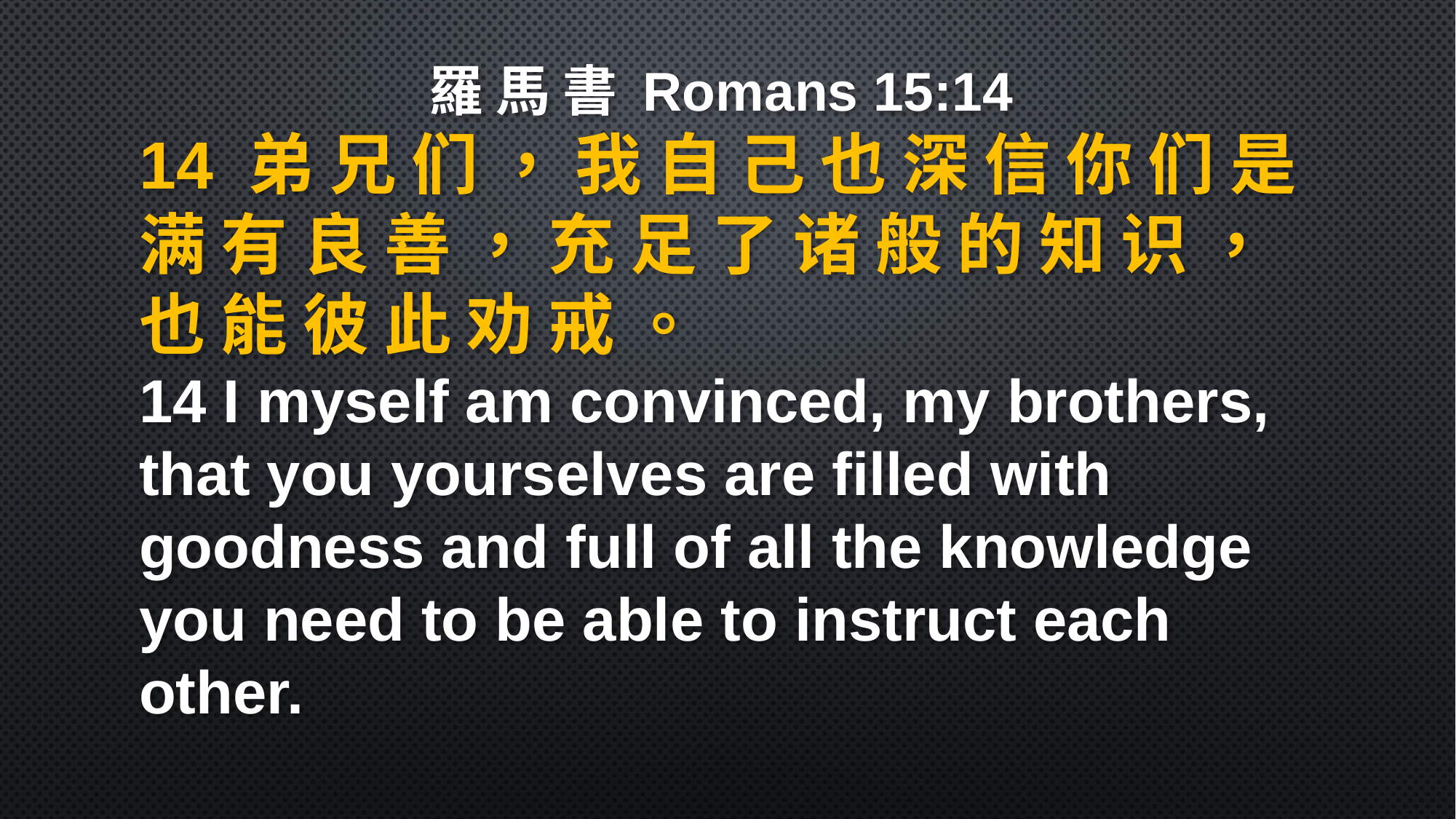

羅 馬 書 Romans 15:14
14 弟 兄 们 ， 我 自 己 也 深 信 你 们 是 满 有 良 善 ， 充 足 了 诸 般 的 知 识 ， 也 能 彼 此 劝 戒 。
14 I myself am convinced, my brothers, that you yourselves are filled with goodness and full of all the knowledge you need to be able to instruct each other.